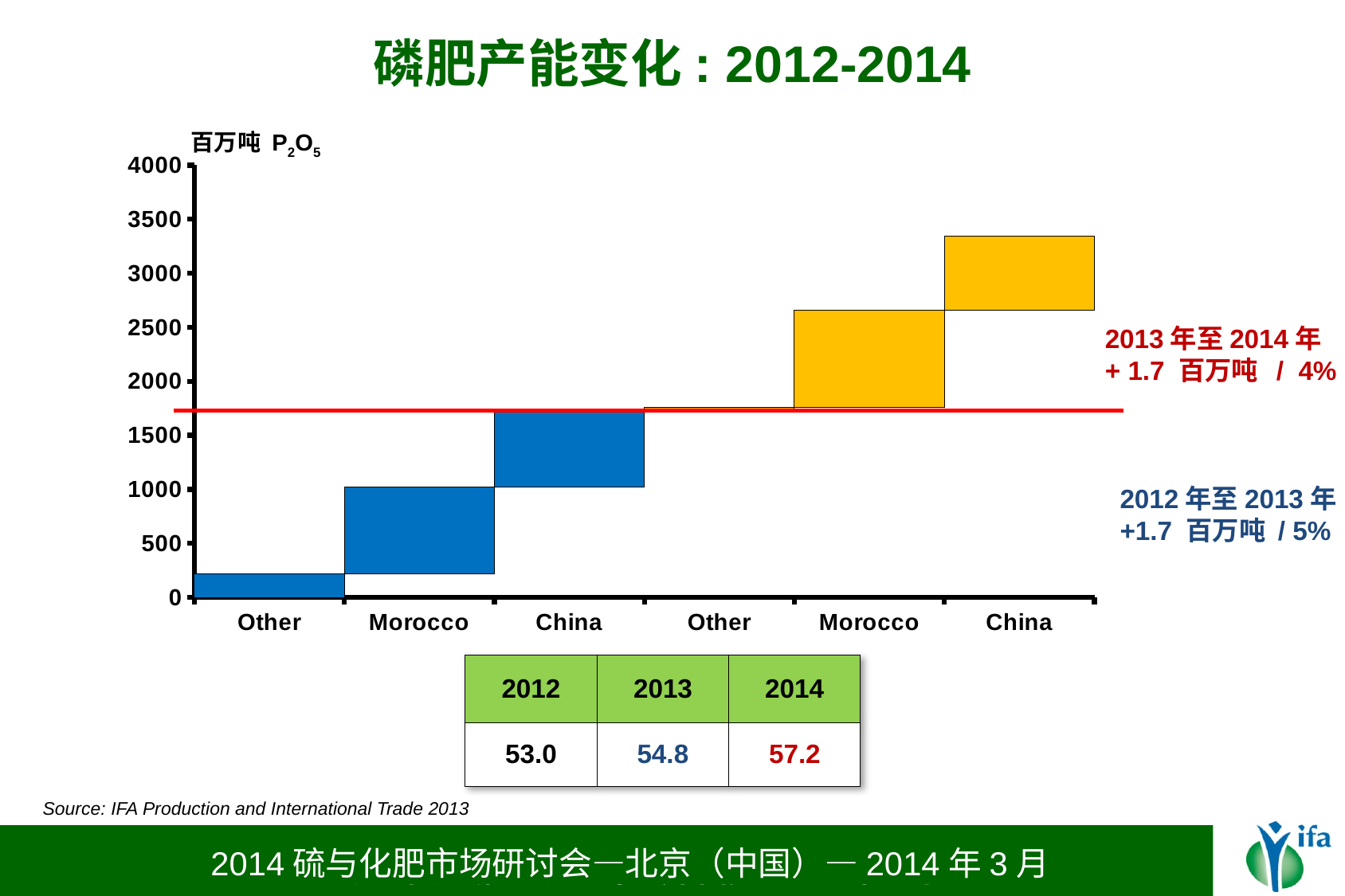

# 磷肥产能变化: 2012-2014
百万吨 P2O5

### Chart

| Category | #REF! | #REF! |  |
|---|---|---|---|
| Other | 0.0 | 222.00000000000364 | None |
| Morocco | 222.00000000000364 | 800.0 | None |
| China | 1022.0000000000034 | 700.2400000000016 | None |
| Other | 1722.2400000000052 | 34.0 | None |
| Morocco | 1756.2400000000052 | 900.0 | None |
| China | 2656.240000000005 | 690.0 | None |
2013年至2014年
+ 1.7 百万吨  /  4%
2012年至2013年
+1.7 百万吨 / 5%
| 2012 | 2013 | 2014 |
| --- | --- | --- |
| 53.0 | 54.8 | 57.2 |
Source: IFA Production and International Trade 2013